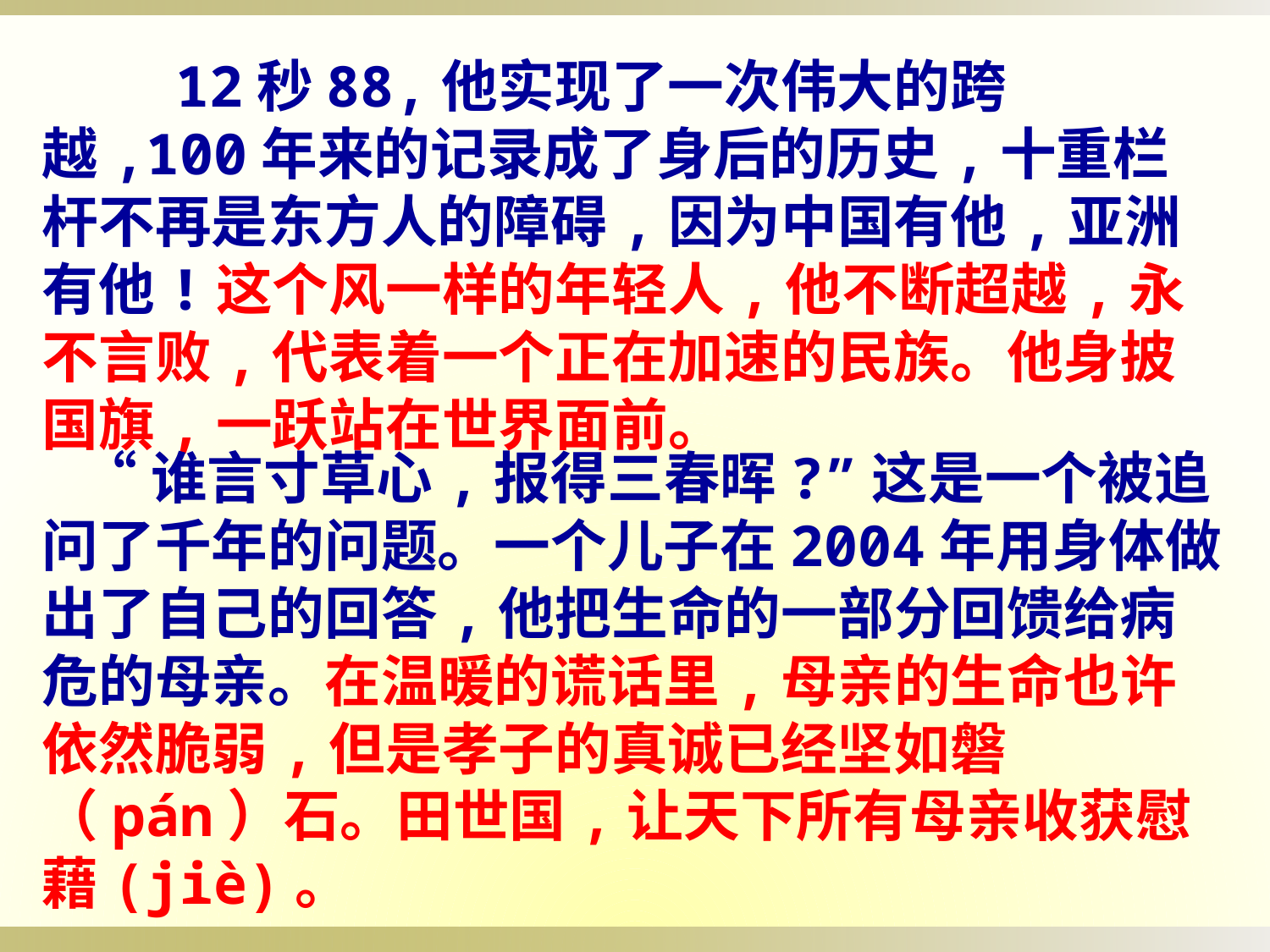

12秒88,他实现了一次伟大的跨越,100年来的记录成了身后的历史,十重栏杆不再是东方人的障碍,因为中国有他,亚洲有他!这个风一样的年轻人,他不断超越,永不言败,代表着一个正在加速的民族。他身披国旗,一跃站在世界面前。
   “谁言寸草心,报得三春晖?”这是一个被追问了千年的问题。一个儿子在2004年用身体做出了自己的回答,他把生命的一部分回馈给病危的母亲。在温暖的谎话里,母亲的生命也许依然脆弱,但是孝子的真诚已经坚如磐（pán）石。田世国,让天下所有母亲收获慰藉(jiè)。